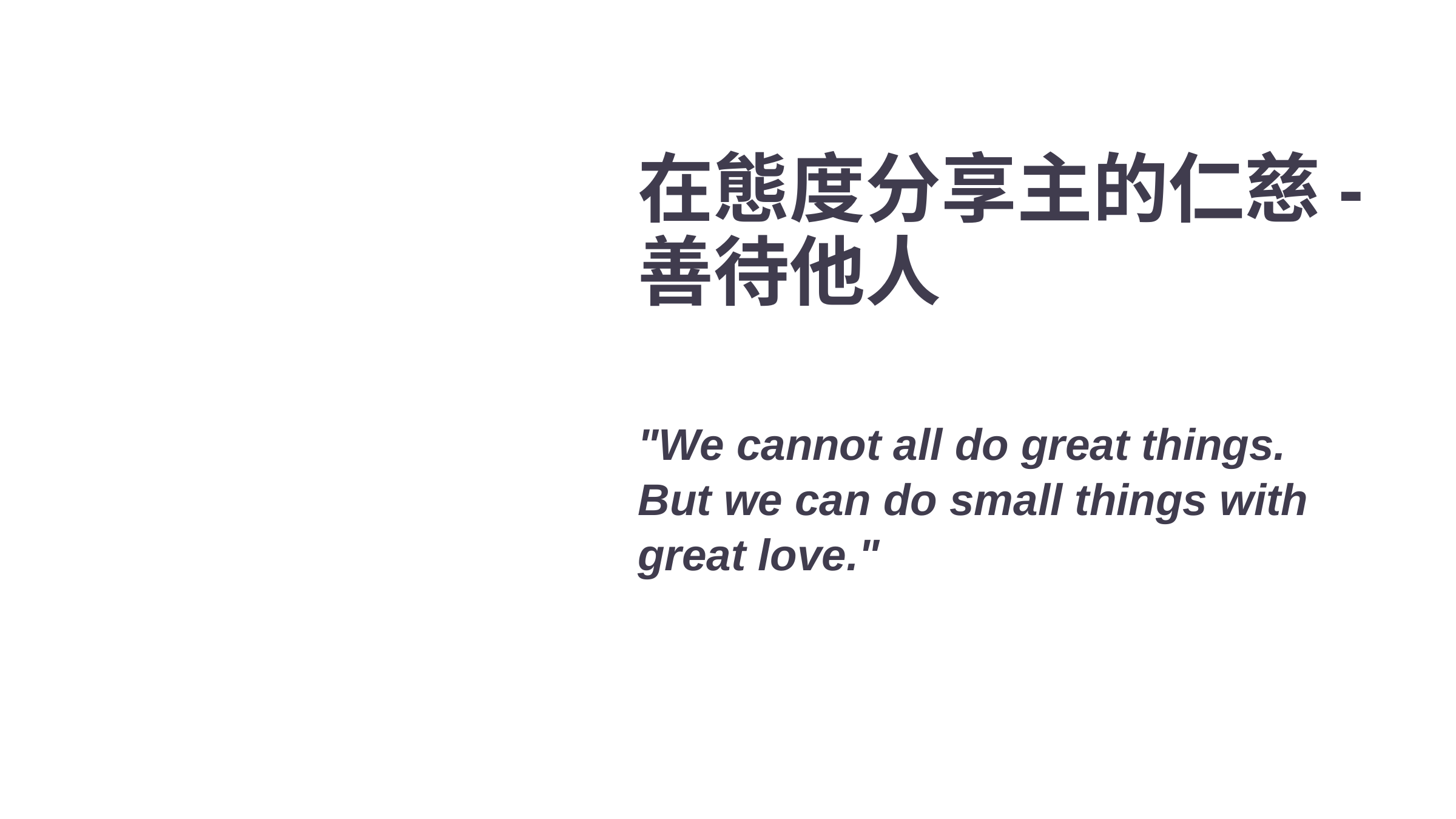

在態度分享主的仁慈-善待他人
"We cannot all do great things. But we can do small things with great love."